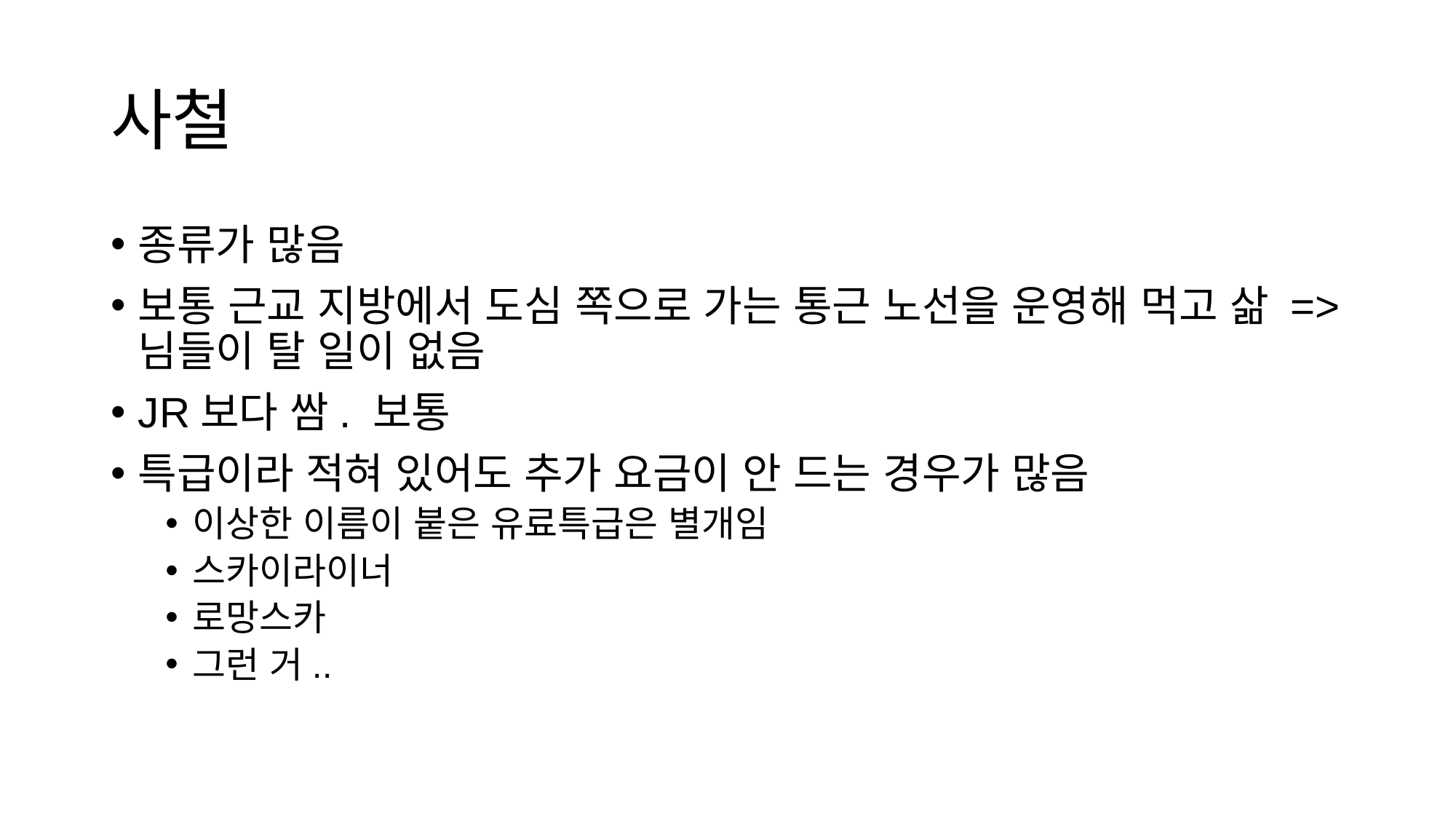

# 사철
종류가 많음
보통 근교 지방에서 도심 쪽으로 가는 통근 노선을 운영해 먹고 삶 => 님들이 탈 일이 없음
JR보다 쌈. 보통
특급이라 적혀 있어도 추가 요금이 안 드는 경우가 많음
이상한 이름이 붙은 유료특급은 별개임
스카이라이너
로망스카
그런 거..